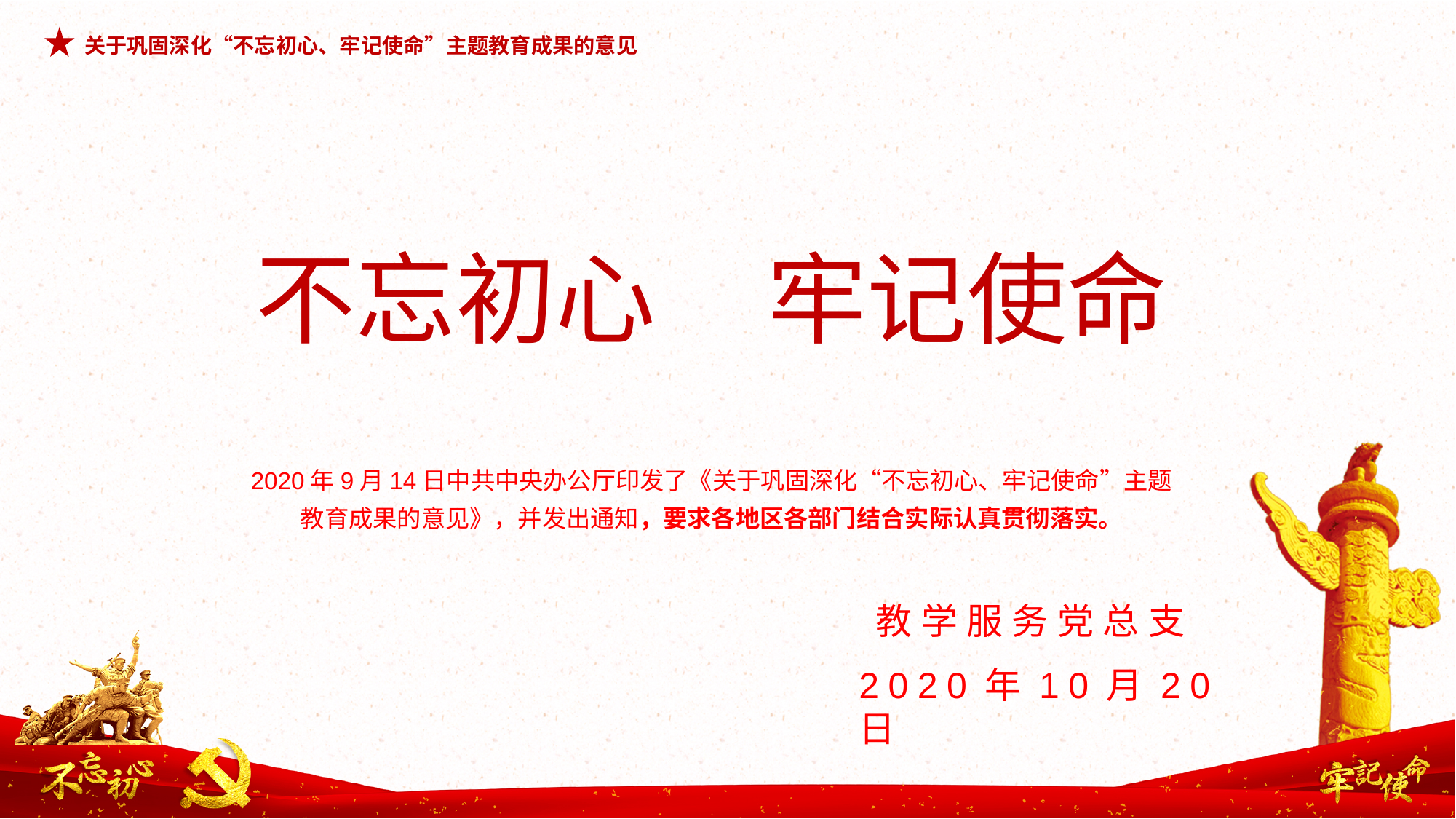

不忘初心     牢记使命
2020年9月14日中共中央办公厅印发了《关于巩固深化“不忘初心、牢记使命”主题教育成果的意见》，并发出通知，要求各地区各部门结合实际认真贯彻落实。
教学服务党总支
2020年10月20日